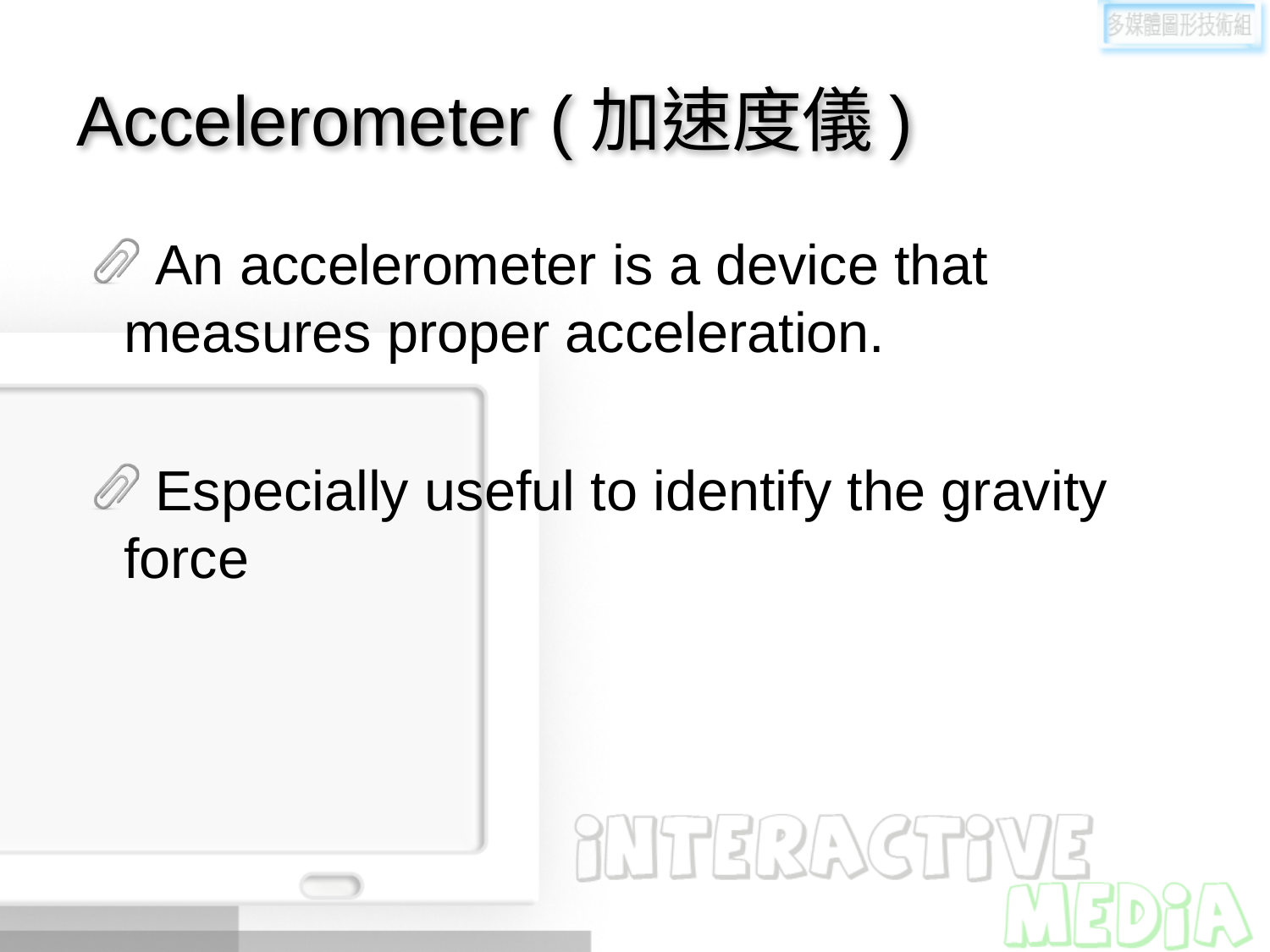

# Accelerometer (加速度儀)
An accelerometer is a device that measures proper acceleration.

Especially useful to identify the gravity force